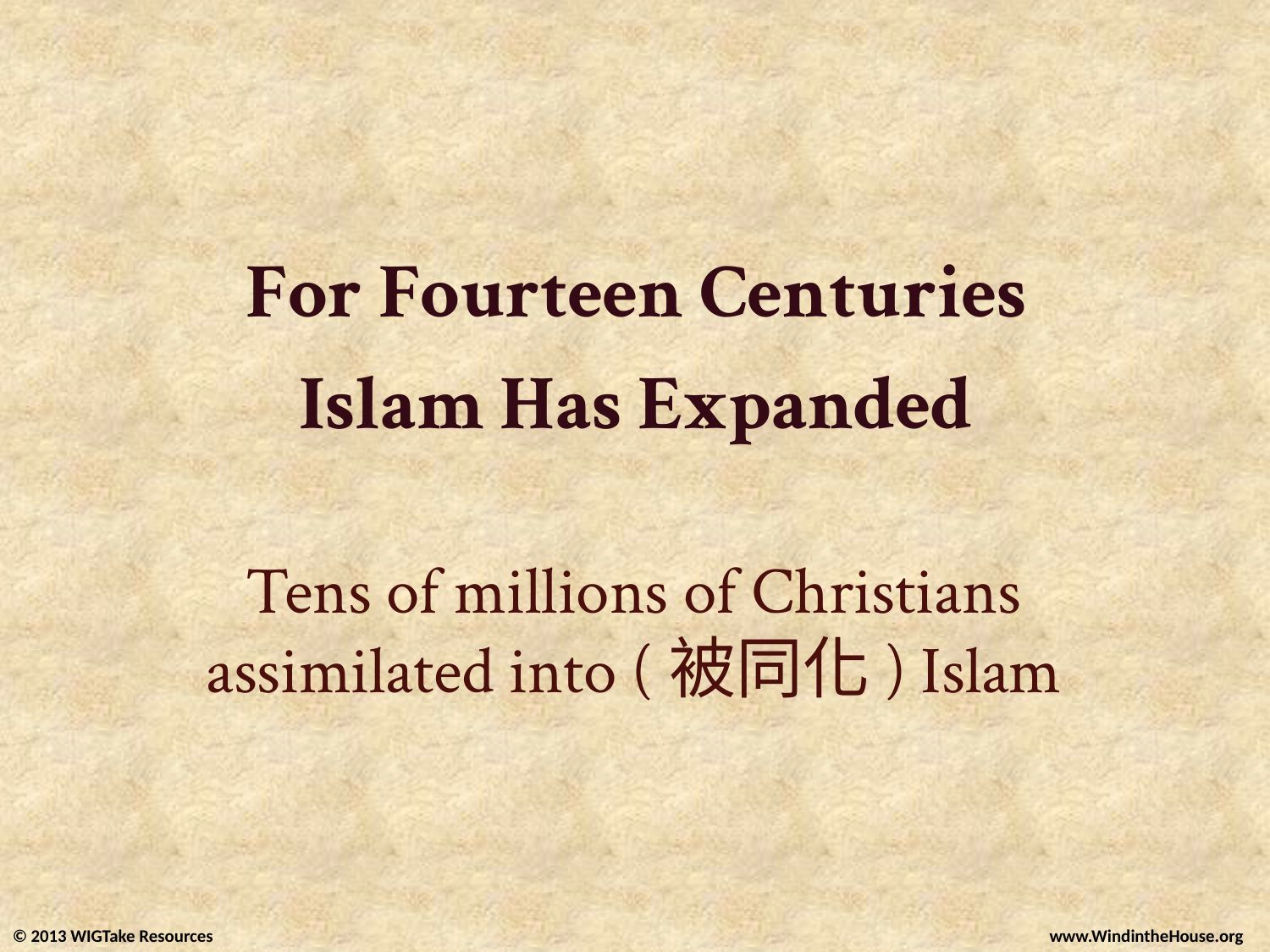

# For Fourteen Centuries Islam Has Expanded
Tens of millions of Christians assimilated into (被同化) Islam
© 2013 WIGTake Resources
www.WindintheHouse.org